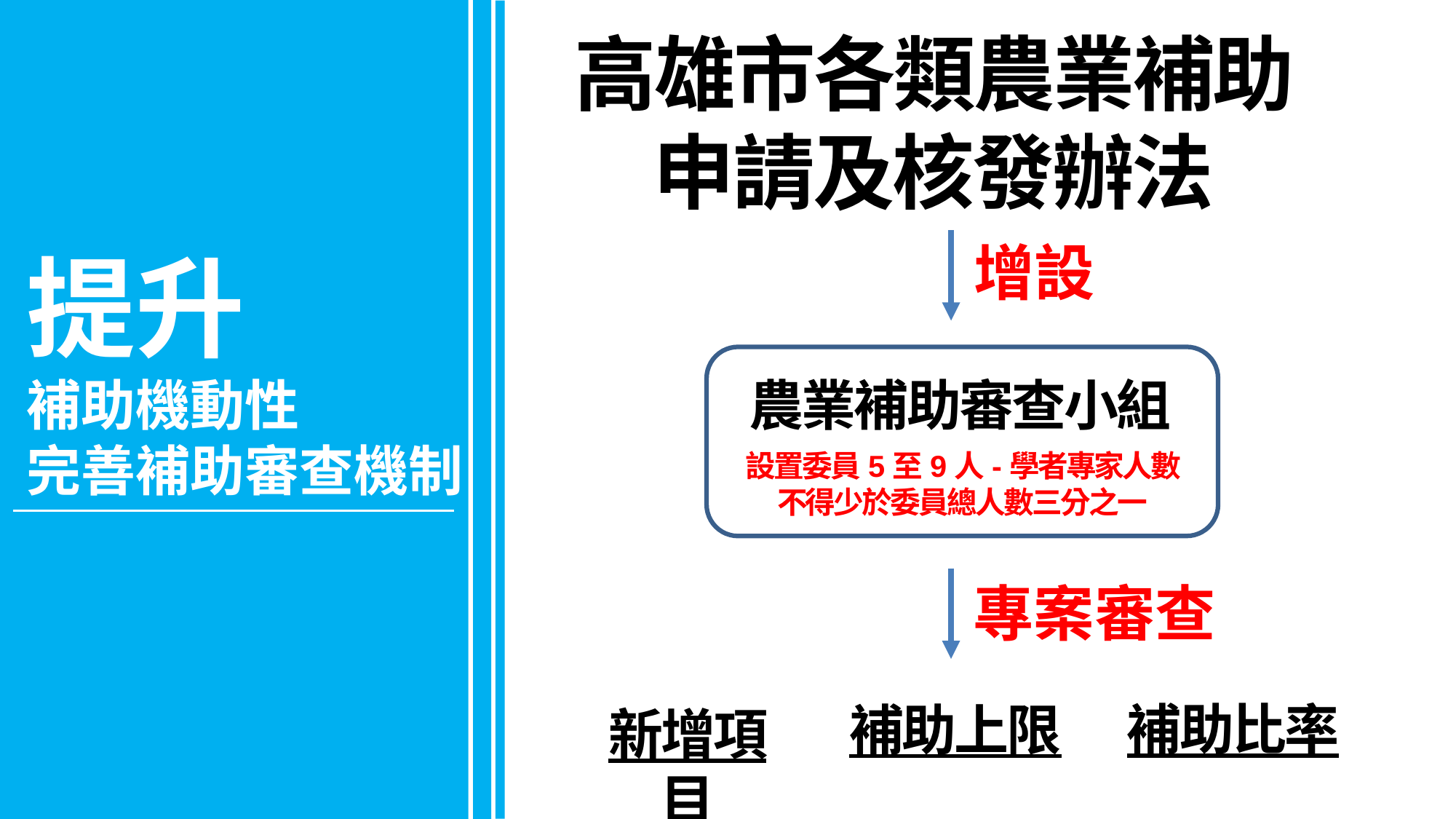

高雄市各類農業補助申請及核發辦法
增設
提升
補助機動性
完善補助審查機制

農業補助審查小組
◆ 阻絕 非洲豬瘟、牛結節疹、口蹄疫
◆ 防堵 禽流感、豬瘟、狂犬病、結核病...
◆ 維護 動物健康與人類食安
設置委員5至9人-學者專家人數不得少於委員總人數三分之一
*109.06台澎馬地區獲世界動物衛生組織認定為不施打疫苗之口蹄疫非疫區
*亞洲僅我國及日本為非洲豬瘟非疫區
*配合中央完成清除古典豬瘟全國哨兵豬試驗計畫，本市試驗豬隻均未檢出古典豬瘟病原。
專案審查
補助比率
補助上限
新增項目